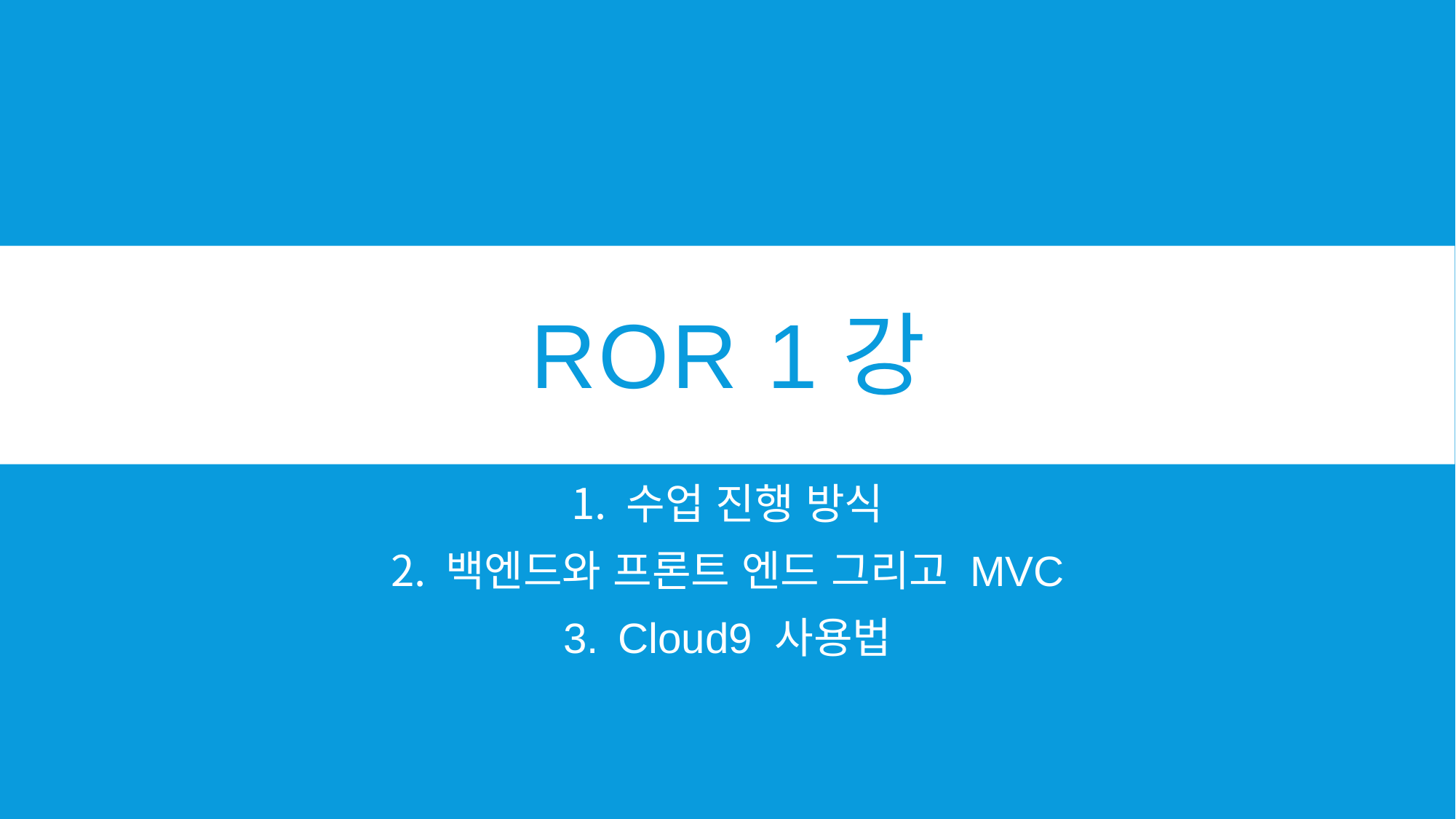

# ROR 1강
수업 진행 방식
백엔드와 프론트 엔드 그리고 MVC
Cloud9 사용법